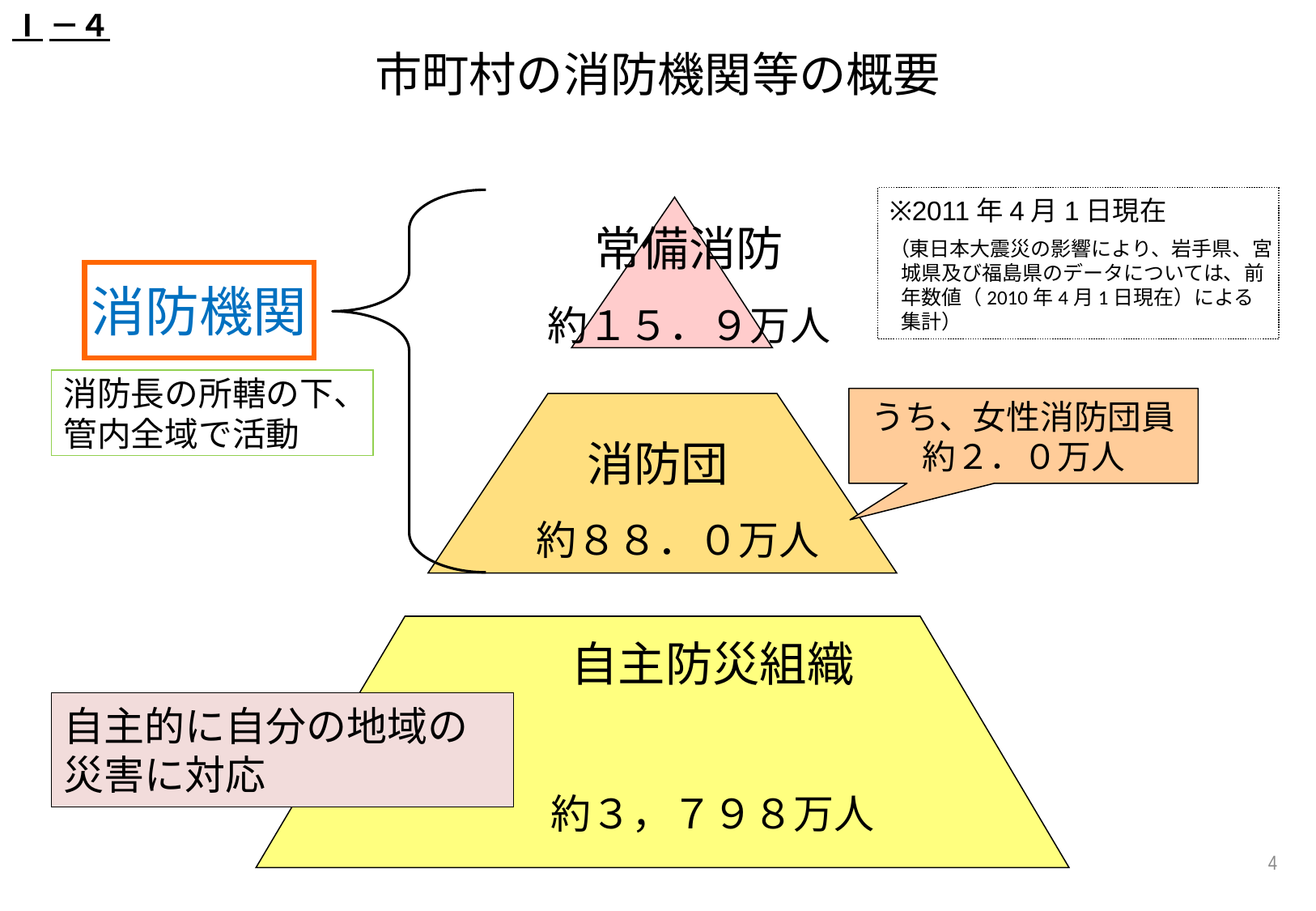

Ⅰ－４
市町村の消防機関等の概要
※2011年4月1日現在
（東日本大震災の影響により、岩手県、宮城県及び福島県のデータについては、前年数値（2010年4月1日現在）による集計）

常備消防
約１５．９万人
消防機関
消防長の所轄の下、管内全域で活動
うち、女性消防団員
約２．０万人

消防団
約８８．０万人

自主防災組織

約３，７９８万人
自主的に自分の地域の災害に対応
4